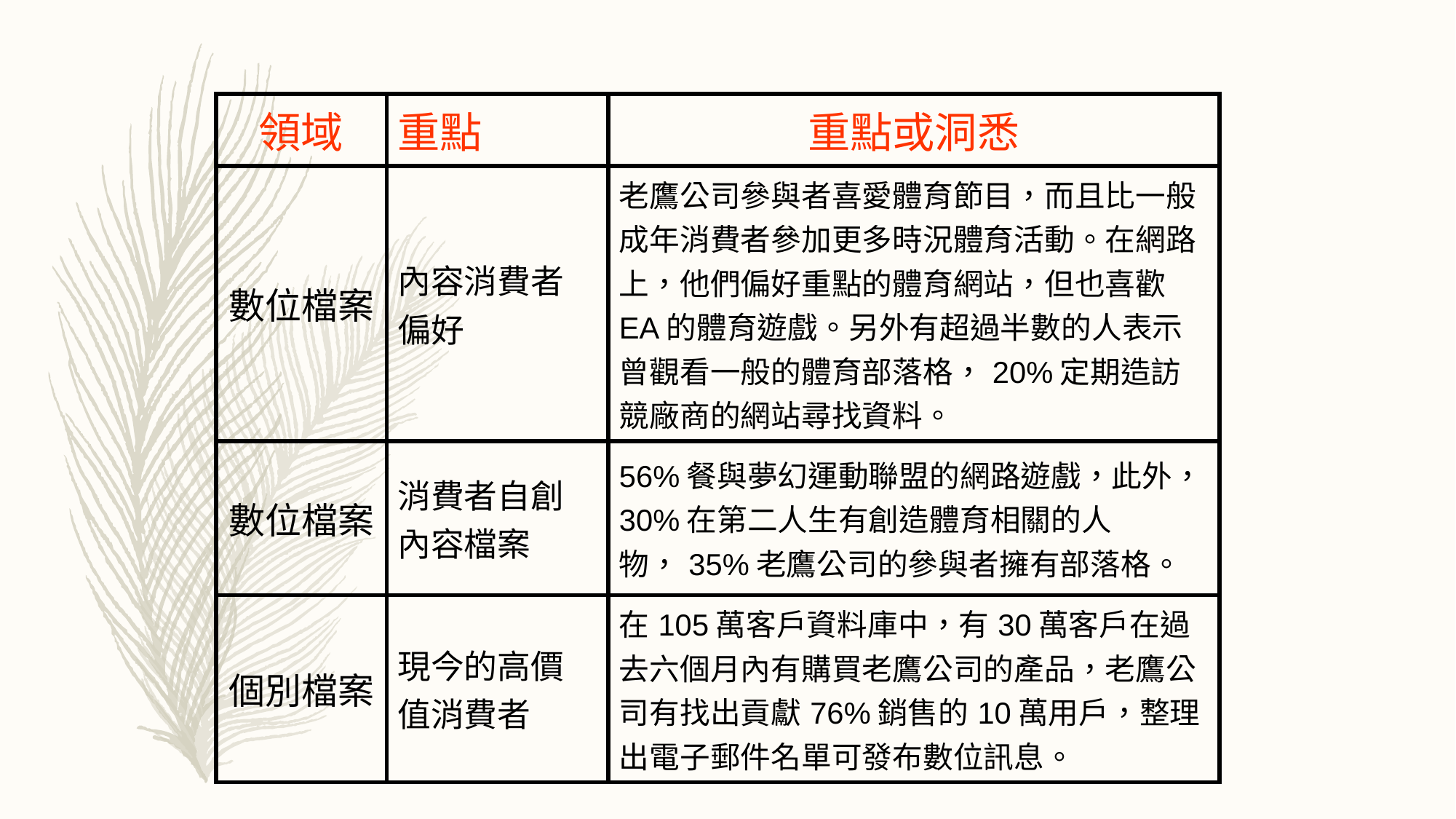

| 領域 | 重點 | 重點或洞悉 |
| --- | --- | --- |
| 數位檔案 | 內容消費者偏好 | 老鷹公司參與者喜愛體育節目，而且比一般成年消費者參加更多時況體育活動。在網路上，他們偏好重點的體育網站，但也喜歡EA的體育遊戲。另外有超過半數的人表示曾觀看一般的體育部落格，20%定期造訪競廠商的網站尋找資料。 |
| 數位檔案 | 消費者自創內容檔案 | 56%餐與夢幻運動聯盟的網路遊戲，此外，30%在第二人生有創造體育相關的人物，35%老鷹公司的參與者擁有部落格。 |
| 個別檔案 | 現今的高價值消費者 | 在105萬客戶資料庫中，有30萬客戶在過去六個月內有購買老鷹公司的產品，老鷹公司有找出貢獻76%銷售的10萬用戶，整理出電子郵件名單可發布數位訊息。 |